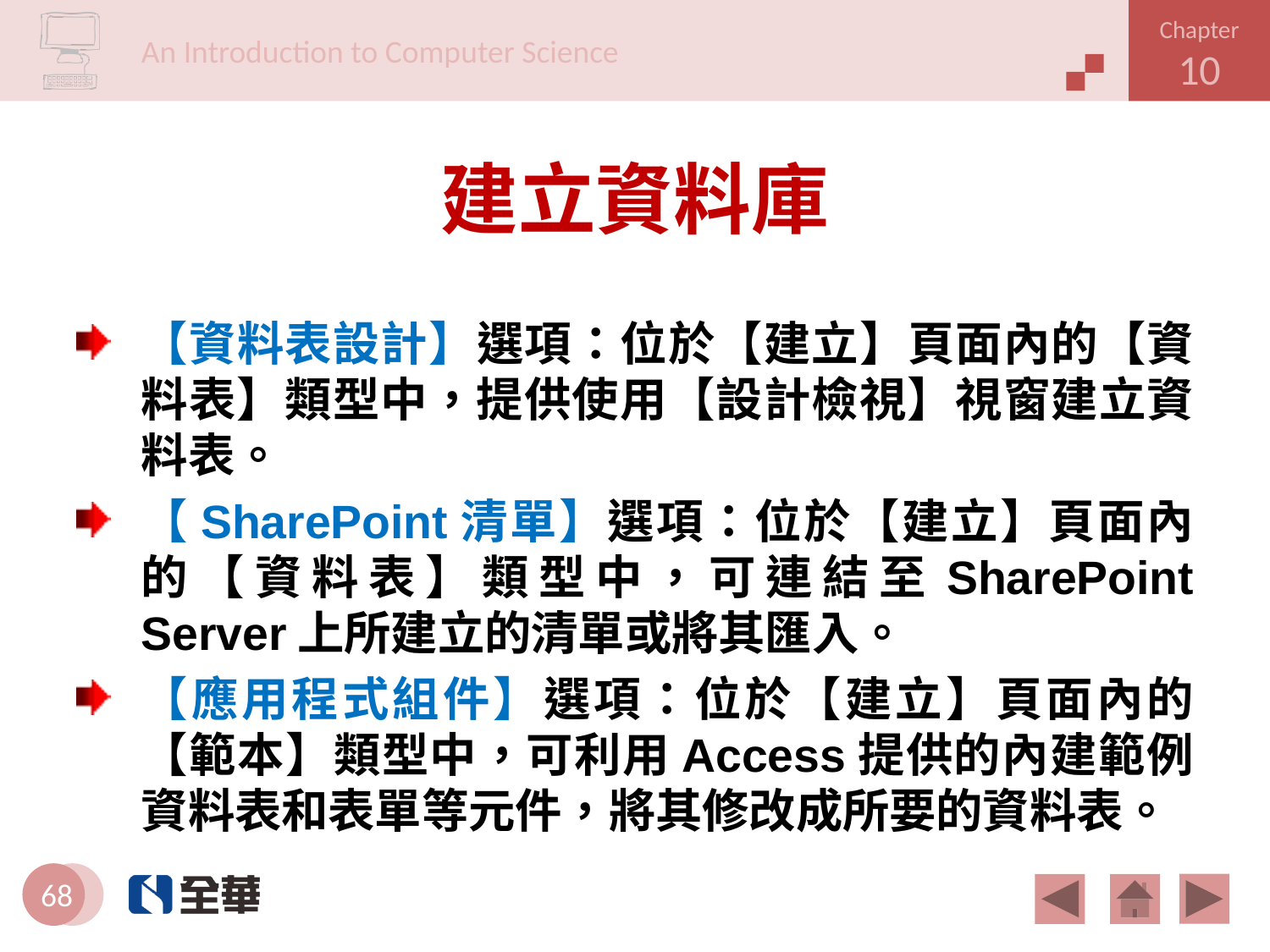

# 建立資料庫
【資料表設計】選項：位於【建立】頁面內的【資料表】類型中，提供使用【設計檢視】視窗建立資料表。
【SharePoint清單】選項：位於【建立】頁面內的【資料表】類型中，可連結至SharePoint Server上所建立的清單或將其匯入。
【應用程式組件】選項：位於【建立】頁面內的【範本】類型中，可利用Access提供的內建範例資料表和表單等元件，將其修改成所要的資料表。